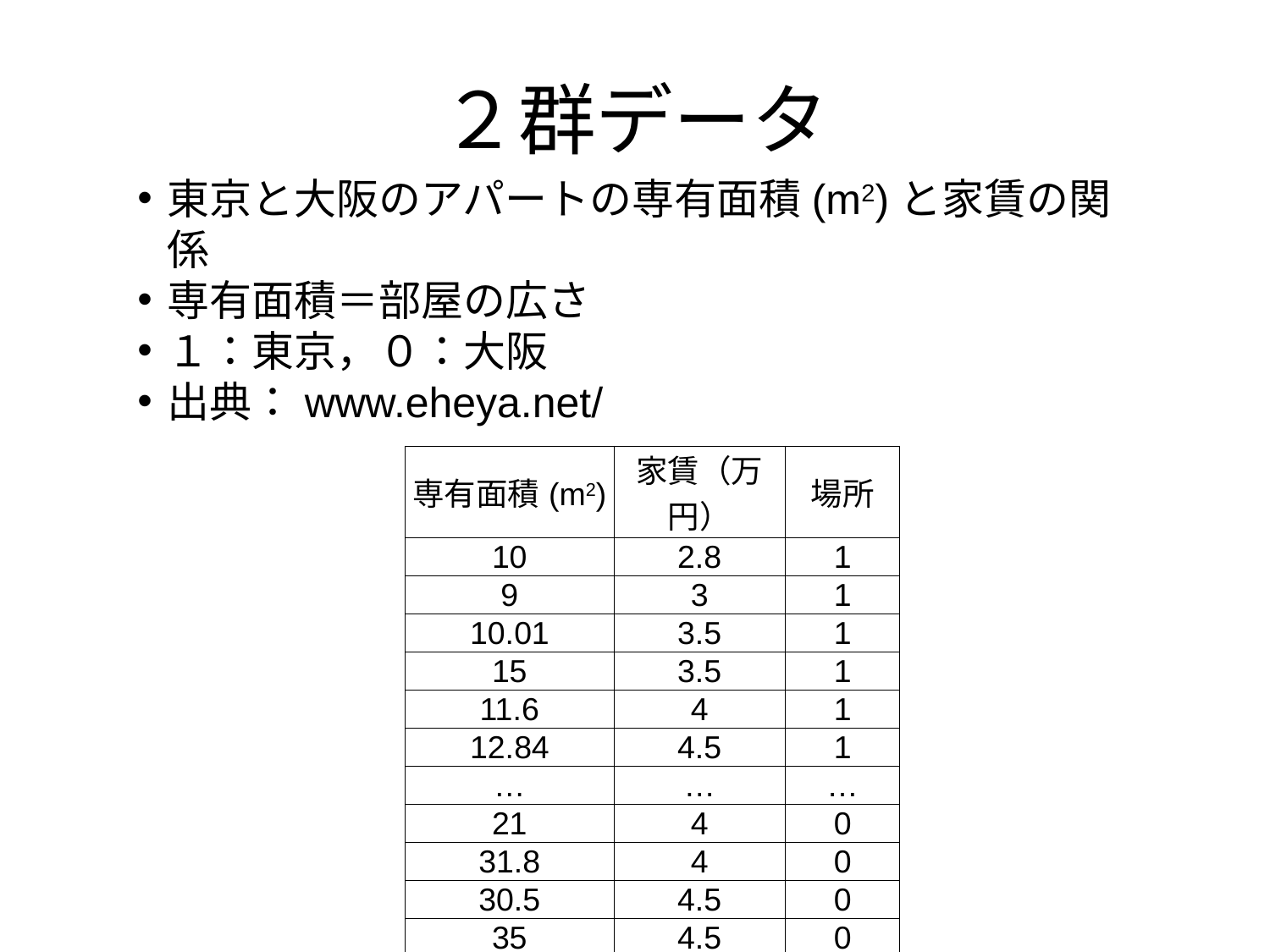

# ２群データ
東京と大阪のアパートの専有面積(m2)と家賃の関係
専有面積＝部屋の広さ
１：東京，０：大阪
出典：www.eheya.net/
| 専有面積(m2) | 家賃（万円） | 場所 |
| --- | --- | --- |
| 10 | 2.8 | 1 |
| 9 | 3 | 1 |
| 10.01 | 3.5 | 1 |
| 15 | 3.5 | 1 |
| 11.6 | 4 | 1 |
| 12.84 | 4.5 | 1 |
| … | … | … |
| 21 | 4 | 0 |
| 31.8 | 4 | 0 |
| 30.5 | 4.5 | 0 |
| 35 | 4.5 | 0 |